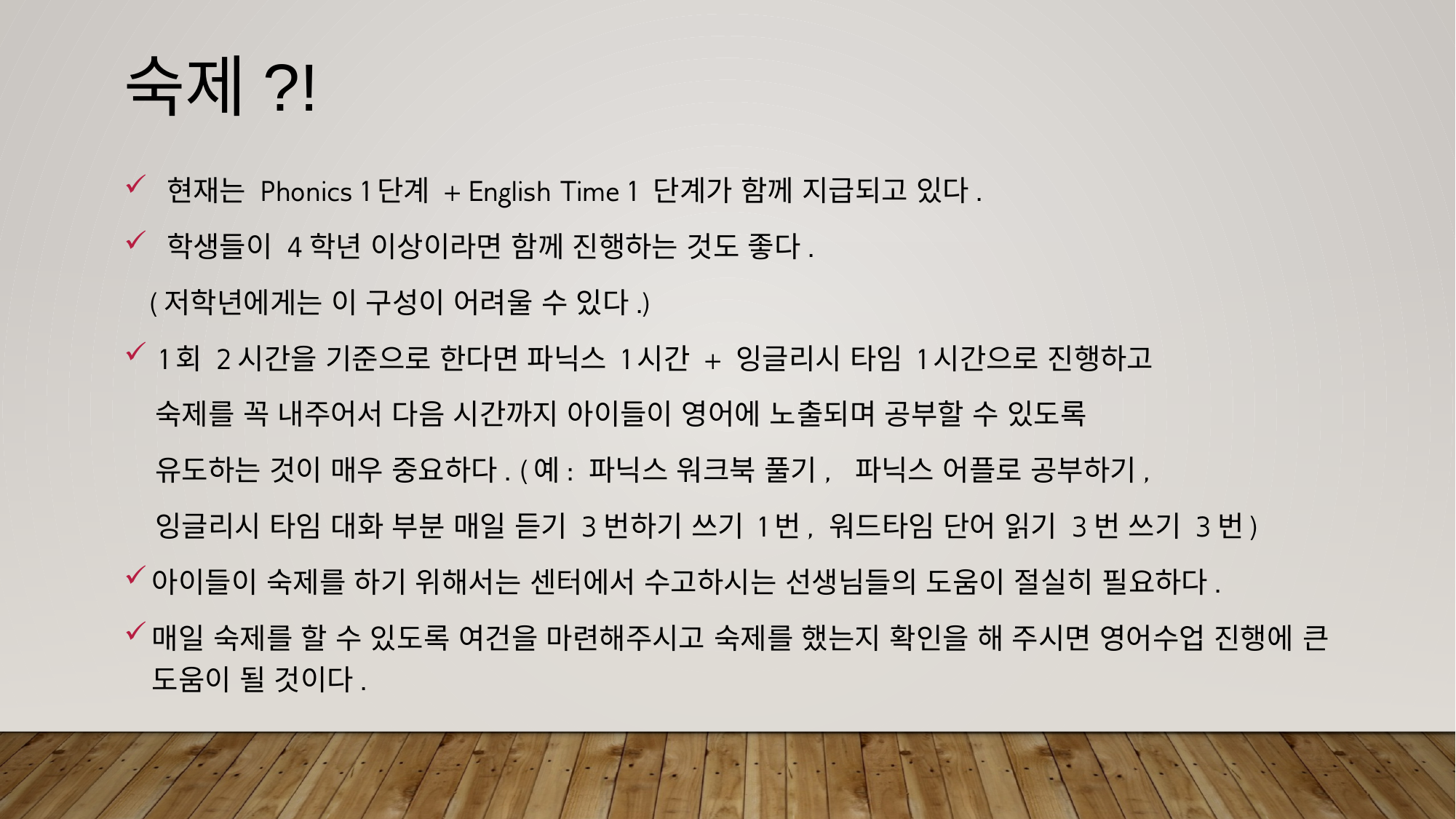

숙제?!
 현재는 Phonics 1단계 + English Time 1 단계가 함께 지급되고 있다.
 학생들이 4학년 이상이라면 함께 진행하는 것도 좋다.
   (저학년에게는 이 구성이 어려울 수 있다.)
 1회 2시간을 기준으로 한다면 파닉스 1시간 + 잉글리시 타임 1시간으로 진행하고
   숙제를 꼭 내주어서 다음 시간까지 아이들이 영어에 노출되며 공부할 수 있도록
   유도하는 것이 매우 중요하다. (예: 파닉스 워크북 풀기,  파닉스 어플로 공부하기,
   잉글리시 타임 대화 부분 매일 듣기 3번하기 쓰기 1번, 워드타임 단어 읽기 3번 쓰기 3번)
아이들이 숙제를 하기 위해서는 센터에서 수고하시는 선생님들의 도움이 절실히 필요하다.
매일 숙제를 할 수 있도록 여건을 마련해주시고 숙제를 했는지 확인을 해 주시면 영어수업 진행에 큰 도움이 될 것이다.